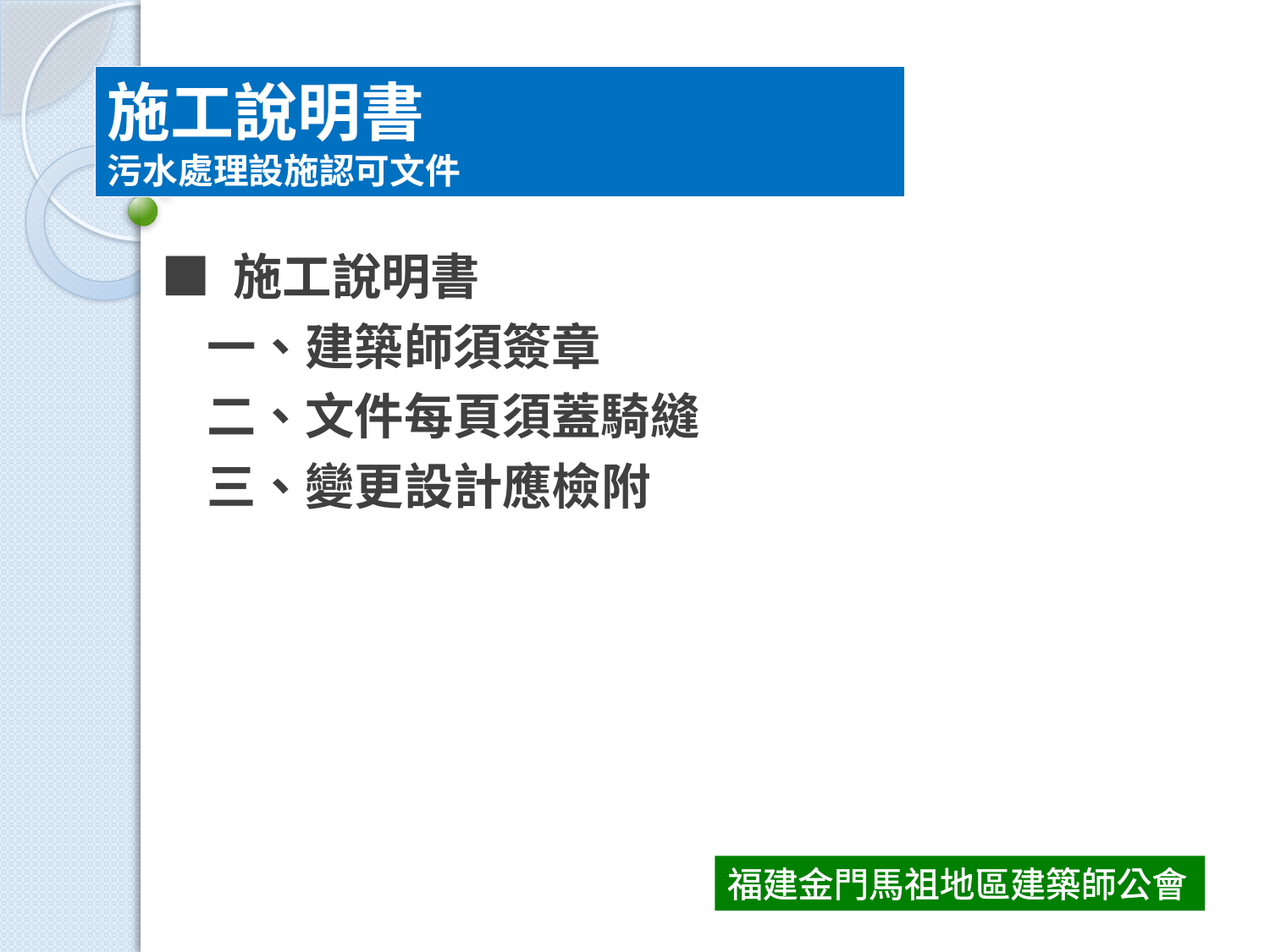

施工說明書
污水處理設施認可文件
■ 施工說明書
   一、建築師須簽章
   二、文件每頁須蓋騎縫
   三、變更設計應檢附

福建金門馬祖地區建築師公會